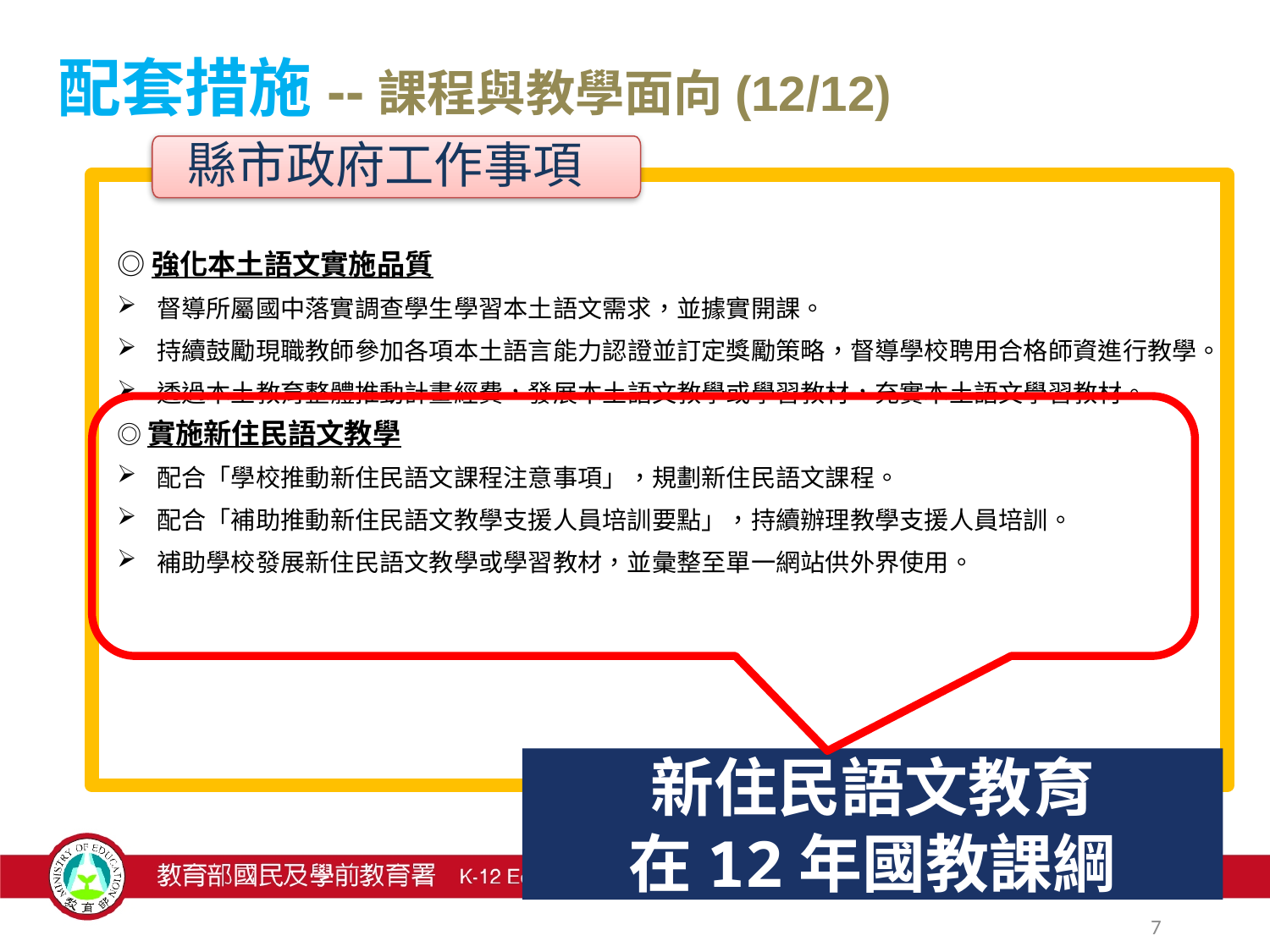

配套措施--課程與教學面向(12/12)
縣市政府工作事項

◎強化本土語文實施品質
督導所屬國中落實調查學生學習本土語文需求，並據實開課。
持續鼓勵現職教師參加各項本土語言能力認證並訂定獎勵策略，督導學校聘用合格師資進行教學。
透過本土教育整體推動計畫經費，發展本土語文教學或學習教材，充實本土語文學習教材。
◎實施新住民語文教學
配合「學校推動新住民語文課程注意事項」，規劃新住民語文課程。
配合「補助推動新住民語文教學支援人員培訓要點」，持續辦理教學支援人員培訓。
補助學校發展新住民語文教學或學習教材，並彙整至單一網站供外界使用。

新住民語文教育
在12年國教課綱
7